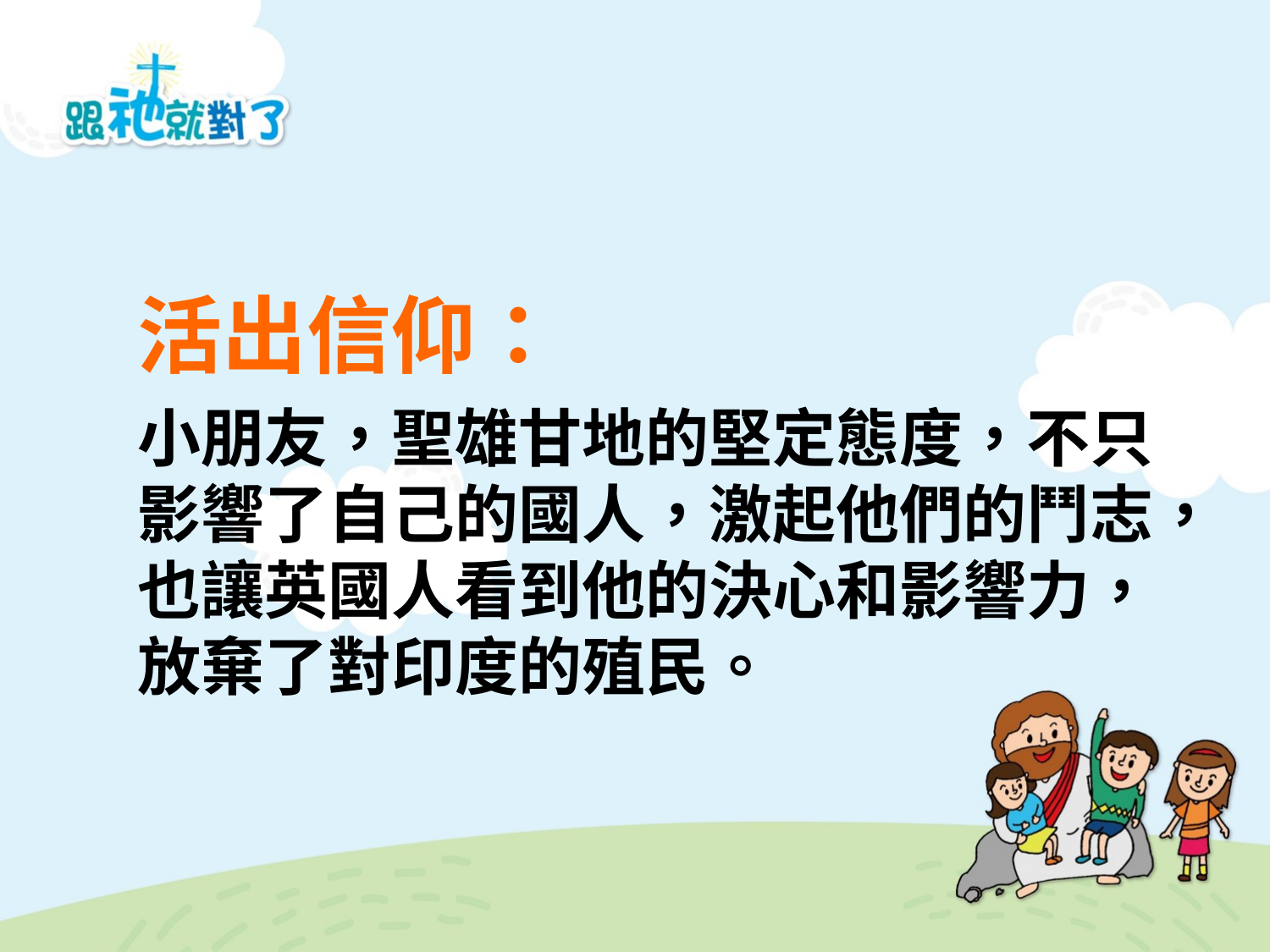

活出信仰：
小朋友，聖雄甘地的堅定態度，不只影響了自己的國人，激起他們的鬥志，也讓英國人看到他的決心和影響力，放棄了對印度的殖民。